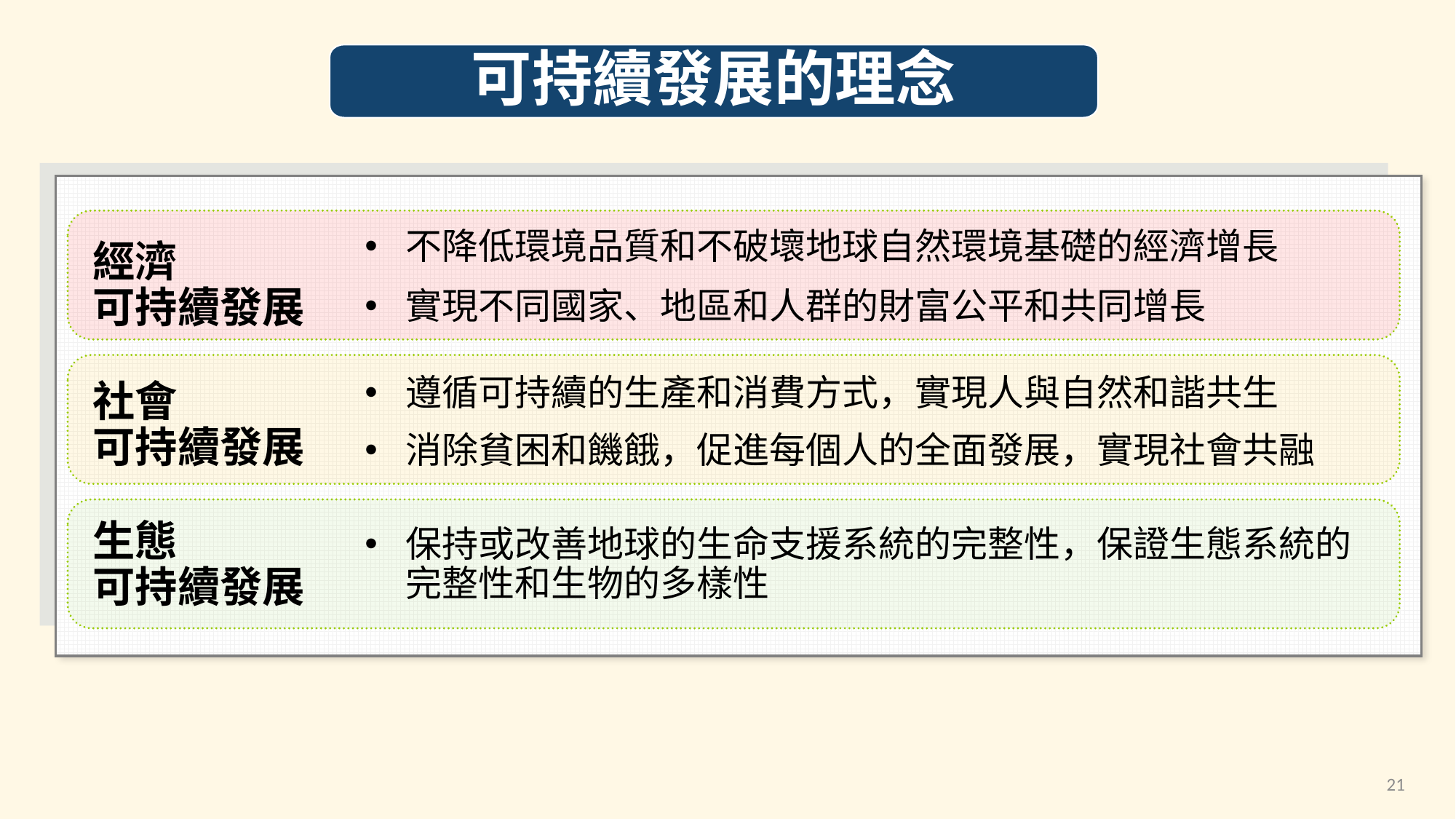

可持續發展的理念

不降低環境品質和不破壞地球自然環境基礎的經濟增長
經濟
可持續發展
實現不同國家、地區和人群的財富公平和共同增長
遵循可持續的生產和消費方式，實現人與自然和諧共生
社會
可持續發展
消除貧困和饑餓，促進每個人的全面發展，實現社會共融
生態
可持續發展
保持或改善地球的生命支援系統的完整性，保證生態系統的完整性和生物的多樣性